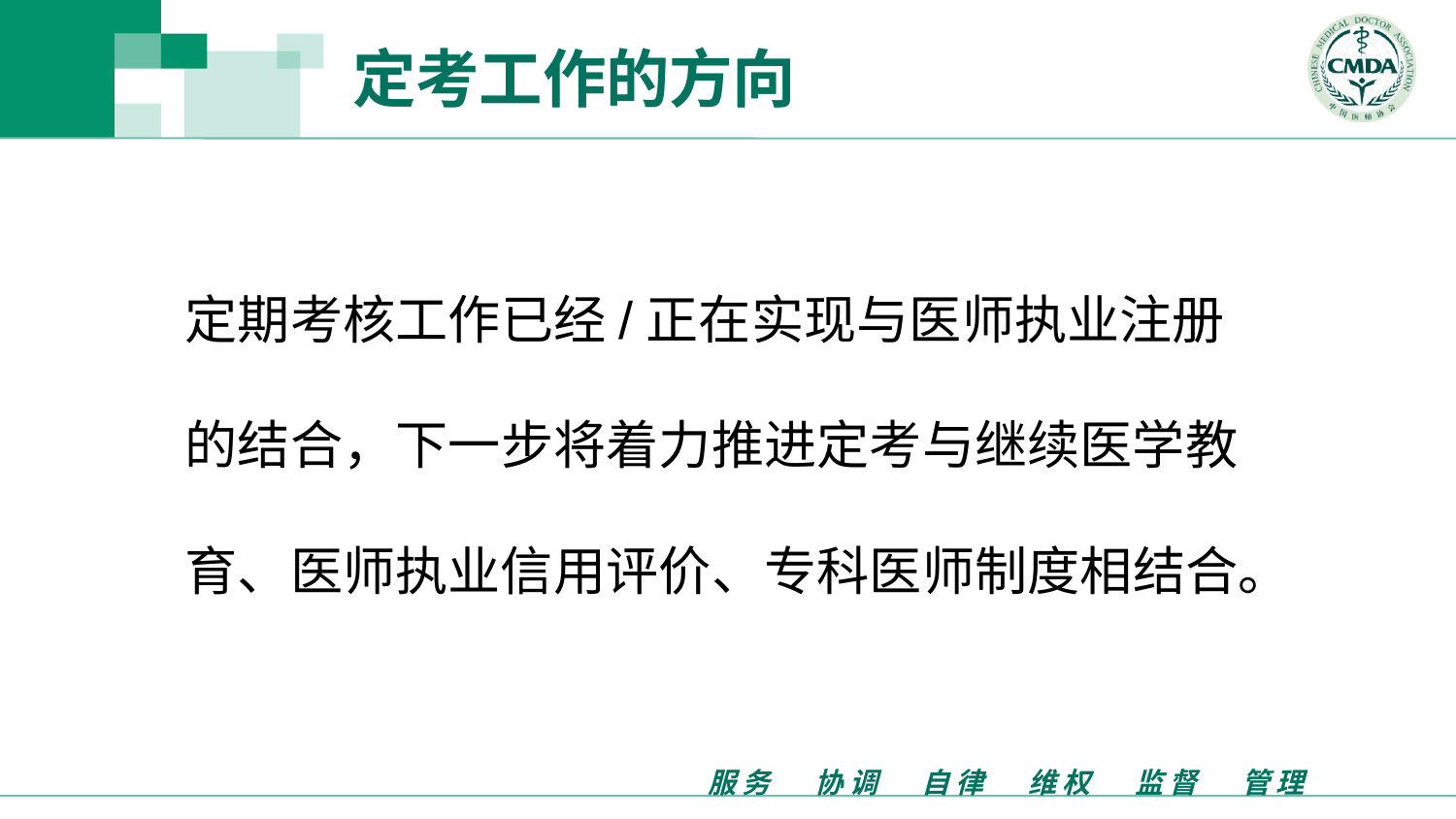

# 定考工作的方向
定期考核工作已经/正在实现与医师执业注册的结合，下一步将着力推进定考与继续医学教育、医师执业信用评价、专科医师制度相结合。